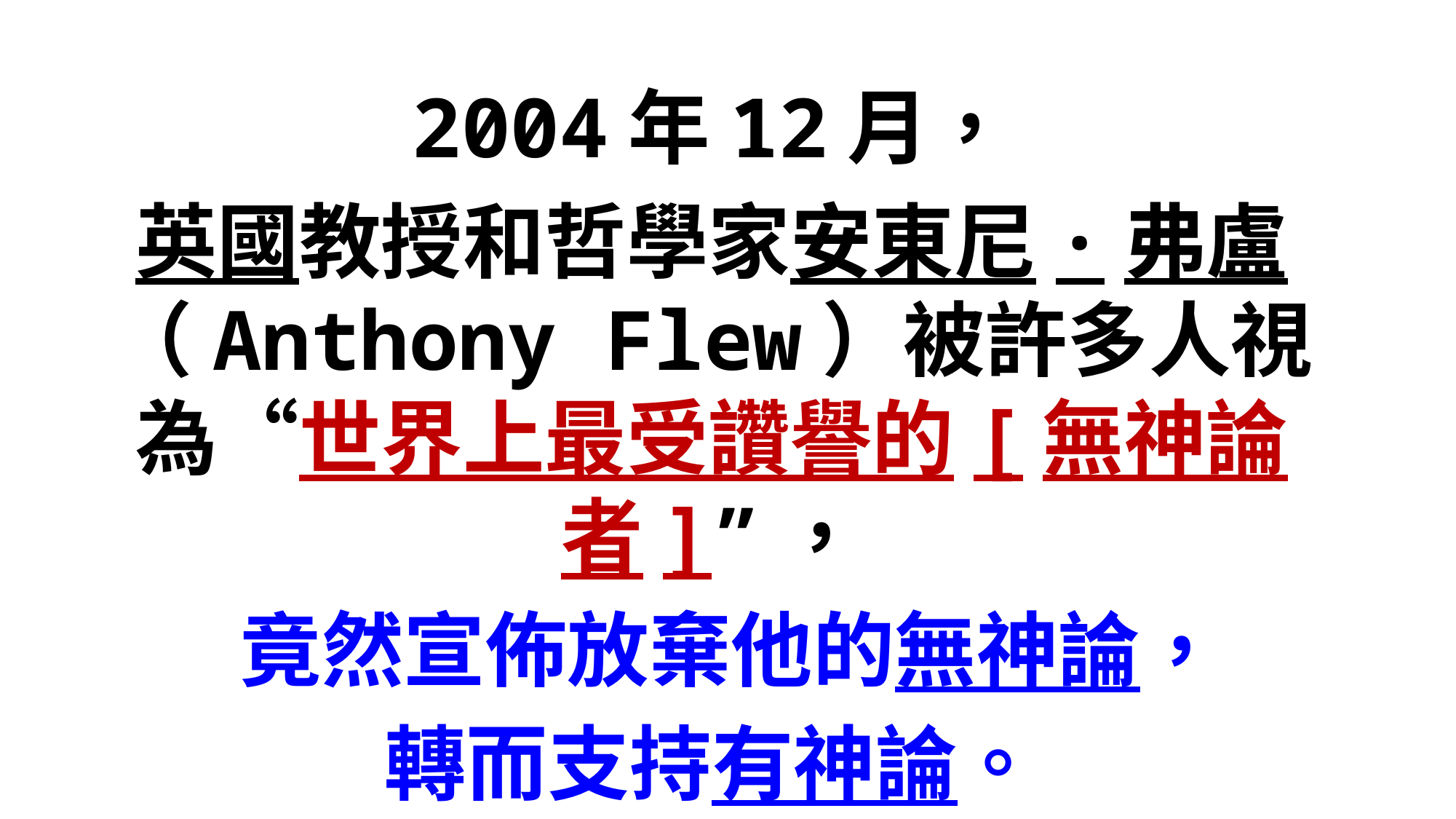

2004年12月，
英國教授和哲學家安東尼·弗盧（Anthony Flew）被許多人視為“世界上最受讚譽的[無神論者]”，
 竟然宣佈放棄他的無神論，
轉而支持有神論。